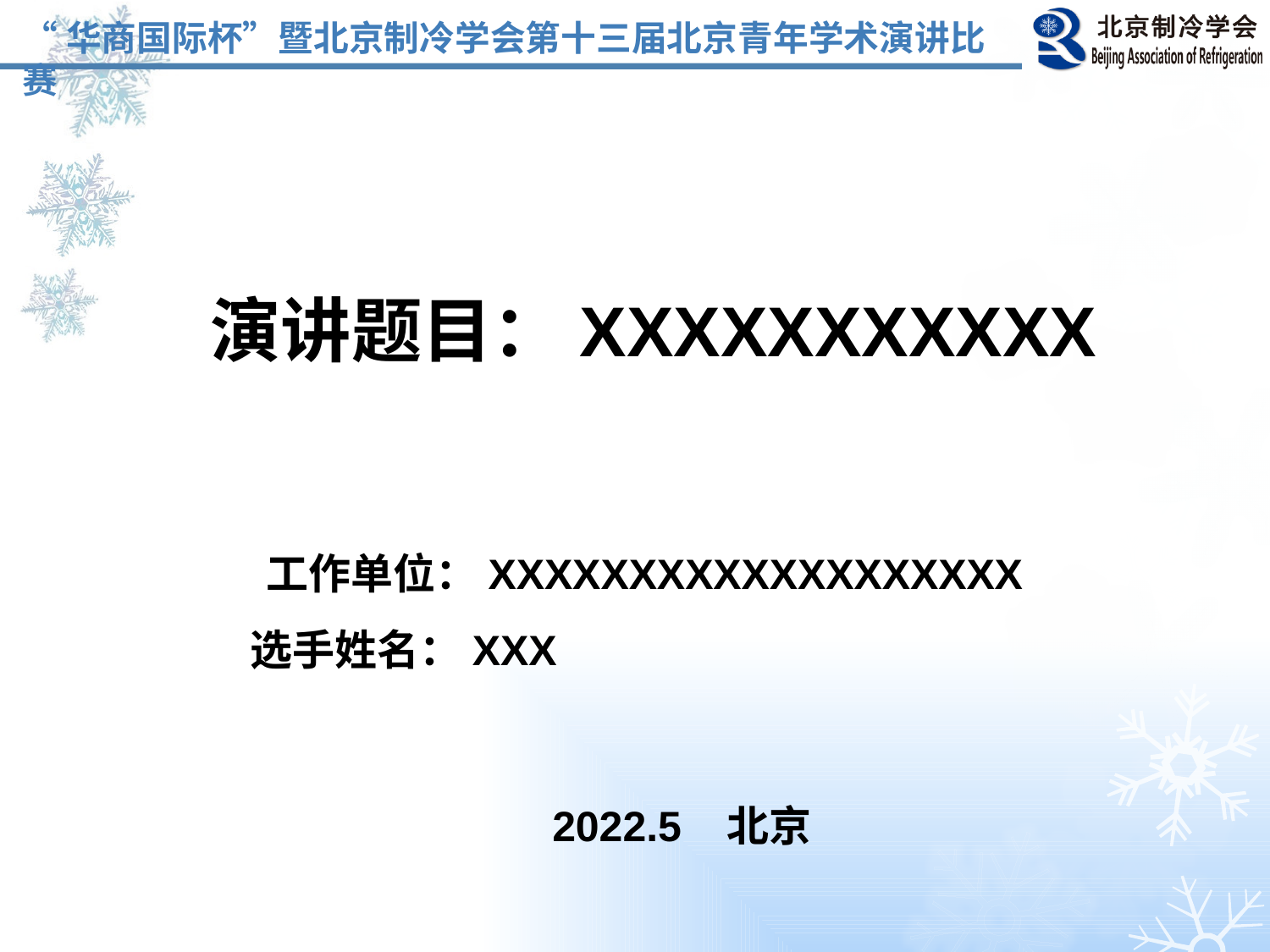

“华商国际杯”暨北京制冷学会第十三届北京青年学术演讲比赛

演讲题目：XXXXXXXXXXX
工作单位：XXXXXXXXXXXXXXXXXXX
选手姓名：XXX
2022.5   北京